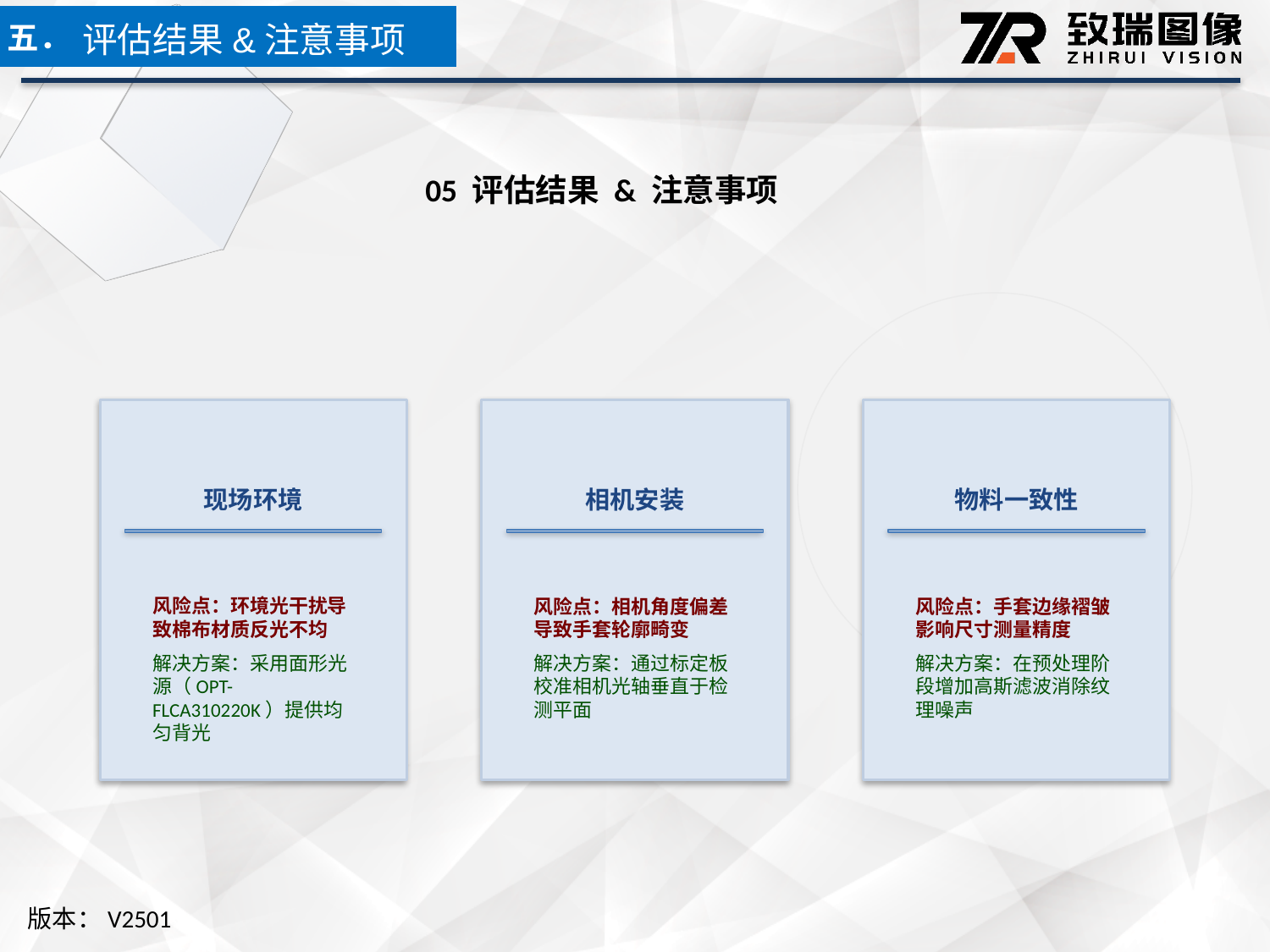

五．
评估结果&注意事项

05 评估结果 & 注意事项

现场环境

相机安装

物料一致性

风险点：环境光干扰导致棉布材质反光不均
解决方案：采用面形光源（OPT-FLCA310220K）提供均匀背光

风险点：相机角度偏差导致手套轮廓畸变
解决方案：通过标定板校准相机光轴垂直于检测平面

风险点：手套边缘褶皱影响尺寸测量精度
解决方案：在预处理阶段增加高斯滤波消除纹理噪声